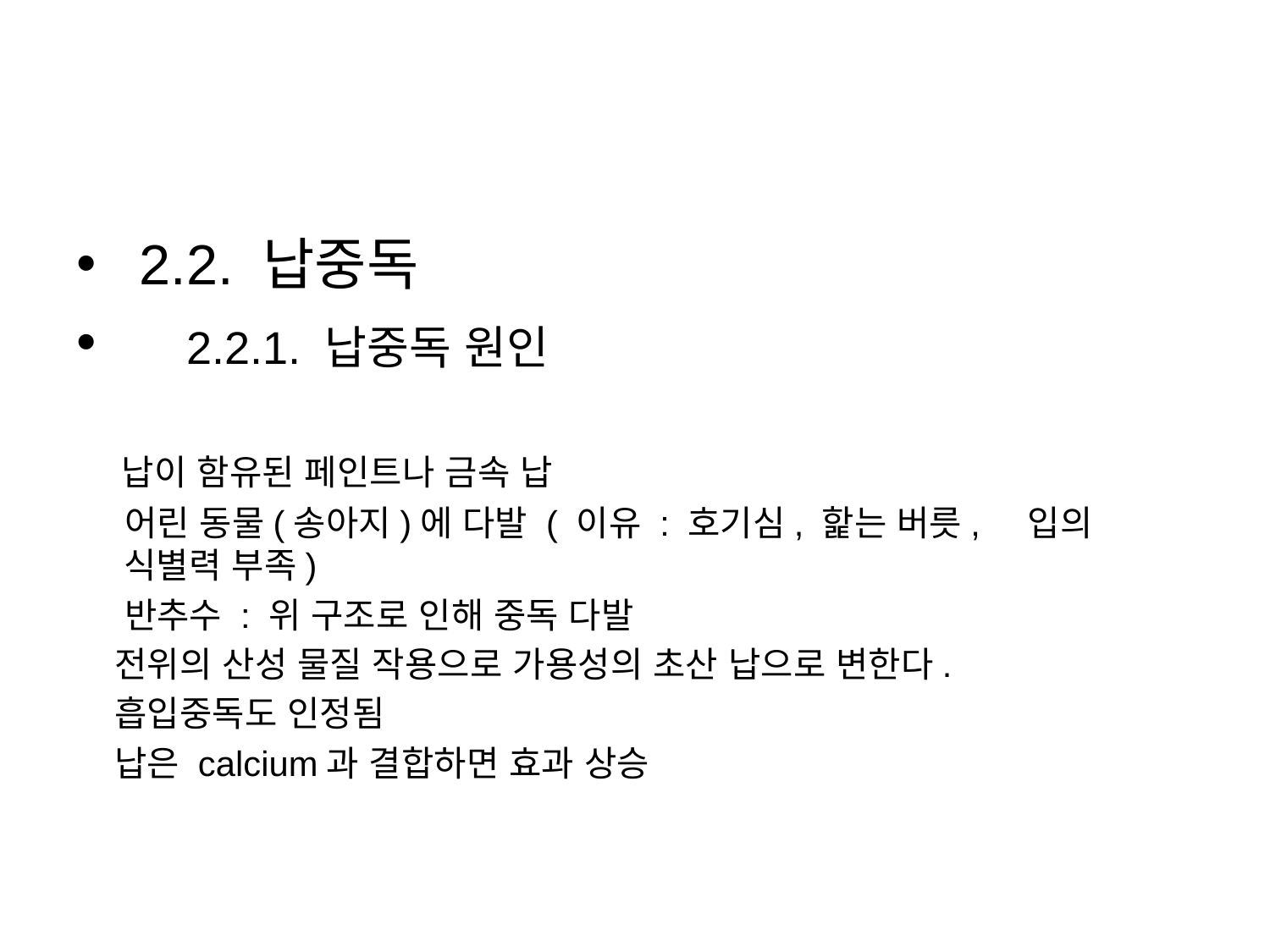

2.2. 납중독
    2.2.1. 납중독 원인

   납이 함유된 페인트나 금속 납
    어린 동물(송아지)에 다발 ( 이유 : 호기심, 핥는 버릇,    입의 식별력 부족)
    반추수 : 위 구조로 인해 중독 다발
   전위의 산성 물질 작용으로 가용성의 초산 납으로 변한다.
   흡입중독도 인정됨
   납은 calcium과 결합하면 효과 상승